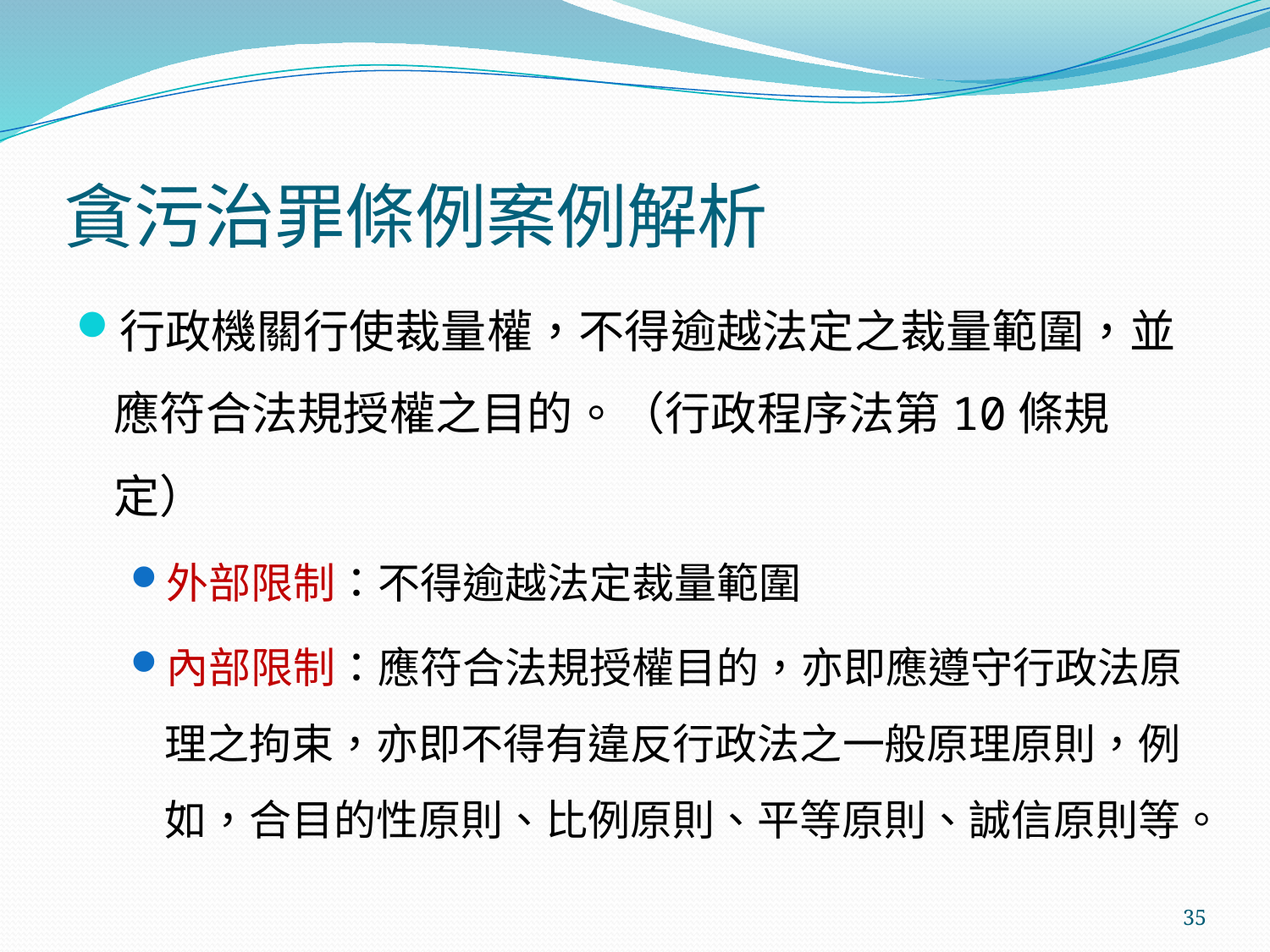

# 貪污治罪條例案例解析
行政機關行使裁量權，不得逾越法定之裁量範圍，並應符合法規授權之目的。（行政程序法第10條規定）
外部限制：不得逾越法定裁量範圍
內部限制：應符合法規授權目的，亦即應遵守行政法原理之拘束，亦即不得有違反行政法之一般原理原則，例如，合目的性原則、比例原則、平等原則、誠信原則等。

35